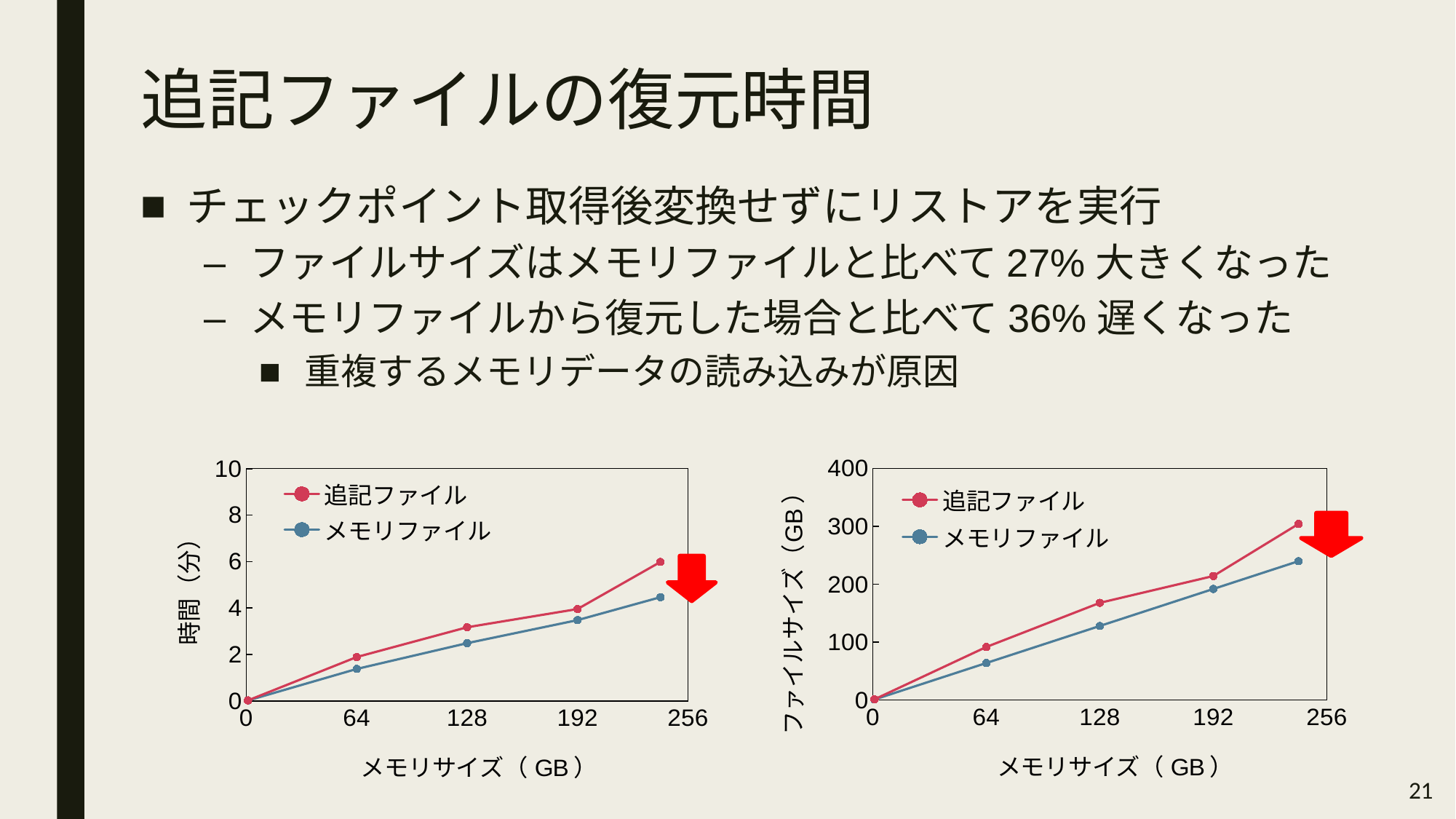

# 追記ファイルの復元時間
チェックポイント取得後変換せずにリストアを実行
ファイルサイズはメモリファイルと比べて27%大きくなった
メモリファイルから復元した場合と比べて36%遅くなった
重複するメモリデータの読み込みが原因

### Chart

| Category |  |  |
|---|---|---|

### Chart

| Category |  |  |
|---|---|---|

21